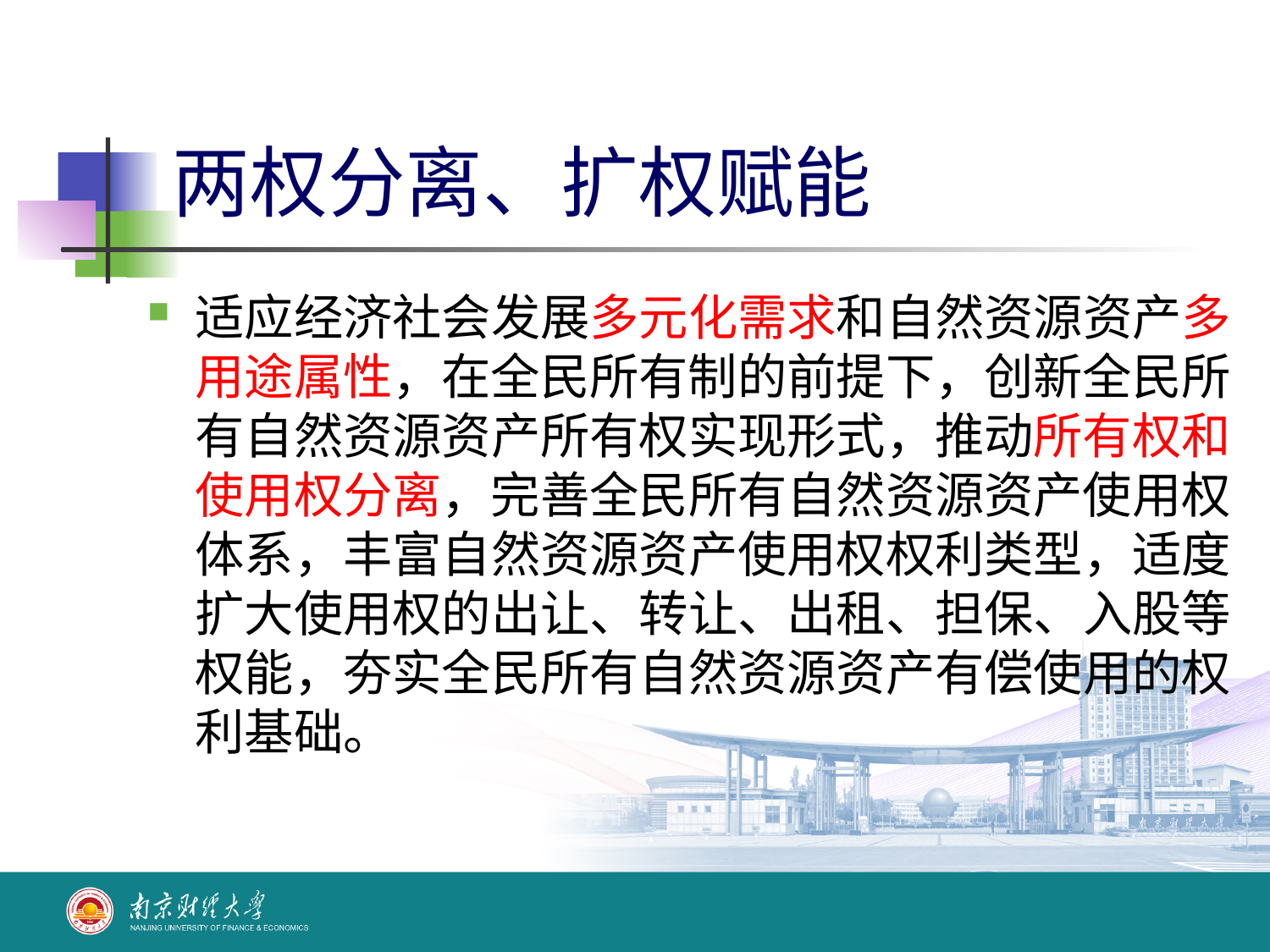

# 两权分离、扩权赋能
适应经济社会发展多元化需求和自然资源资产多用途属性，在全民所有制的前提下，创新全民所有自然资源资产所有权实现形式，推动所有权和使用权分离，完善全民所有自然资源资产使用权体系，丰富自然资源资产使用权权利类型，适度扩大使用权的出让、转让、出租、担保、入股等权能，夯实全民所有自然资源资产有偿使用的权利基础。